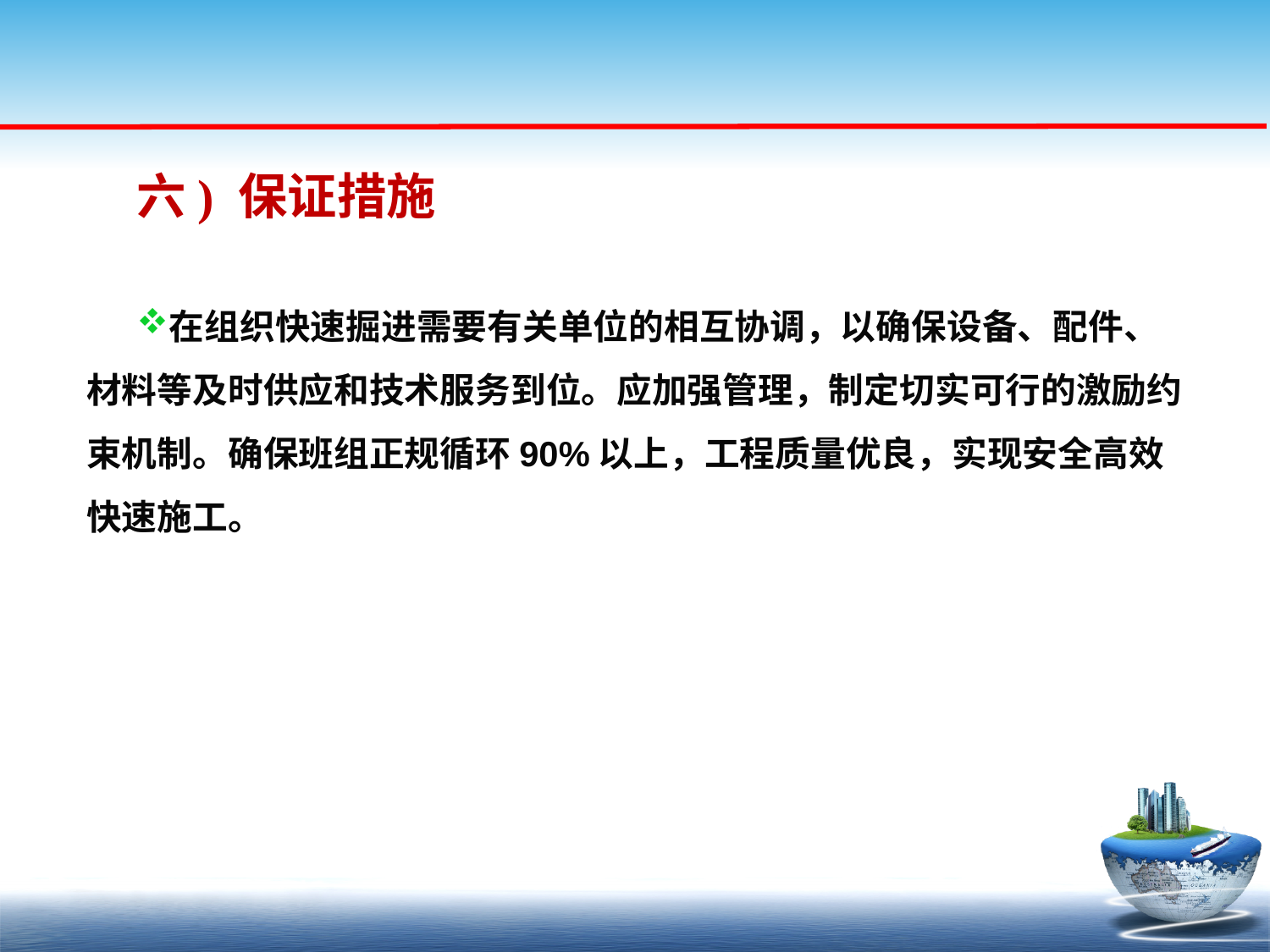

六) 保证措施

在组织快速掘进需要有关单位的相互协调，以确保设备、配件、材料等及时供应和技术服务到位。应加强管理，制定切实可行的激励约束机制。确保班组正规循环90%以上，工程质量优良，实现安全高效快速施工。